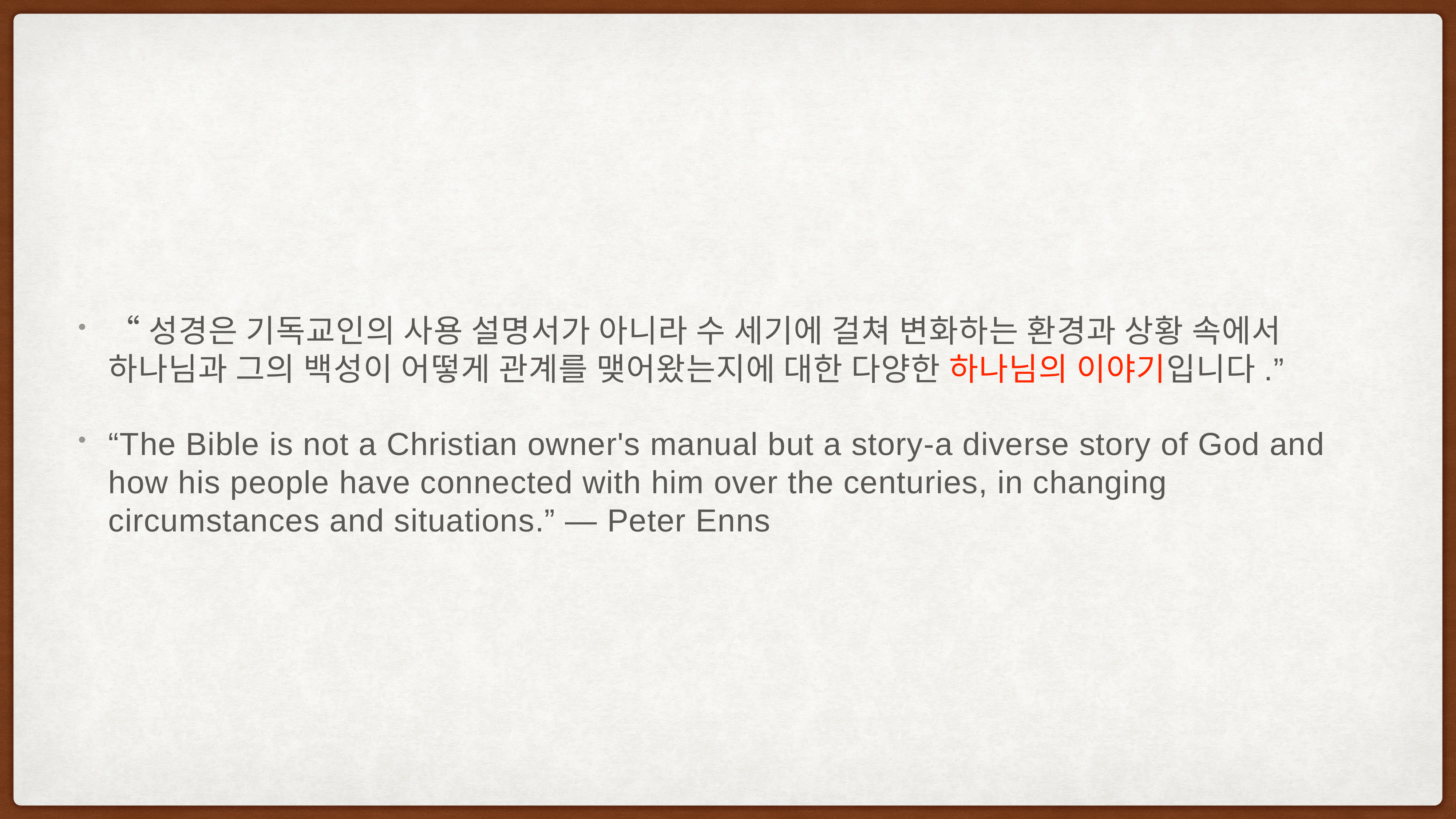

“성경은 기독교인의 사용 설명서가 아니라 수 세기에 걸쳐 변화하는 환경과 상황 속에서 하나님과 그의 백성이 어떻게 관계를 맺어왔는지에 대한 다양한 하나님의 이야기입니다.”
“The Bible is not a Christian owner's manual but a story-a diverse story of God and how his people have connected with him over the centuries, in changing circumstances and situations.” — Peter Enns